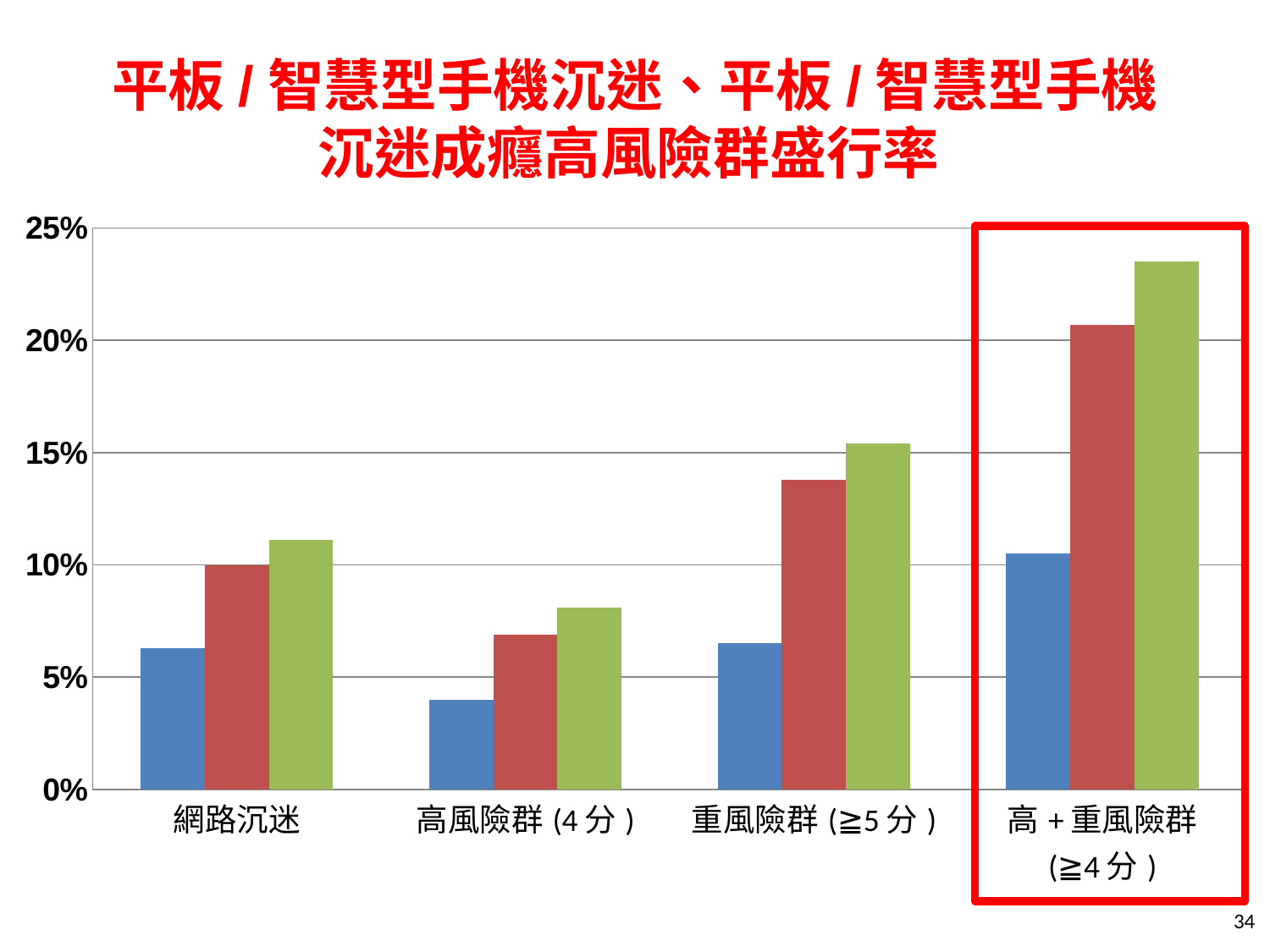

# 平板/智慧型手機沉迷、平板/智慧型手機 沉迷成癮高風險群盛行率

### Chart

| Category | 國小 | 國中 | 高中職 |
|---|---|---|---|
| 網路沉迷 | 0.063 | 0.1 | 0.111 |
| 高風險群(4分) | 0.04000000000000002 | 0.06900000000000003 | 0.081 |
| 重風險群(≧5分) | 0.065 | 0.138 | 0.15400000000000008 |
| 高+重風險群
(≧4分) | 0.10500000000000002 | 0.20700000000000007 | 0.23500000000000001 |
34